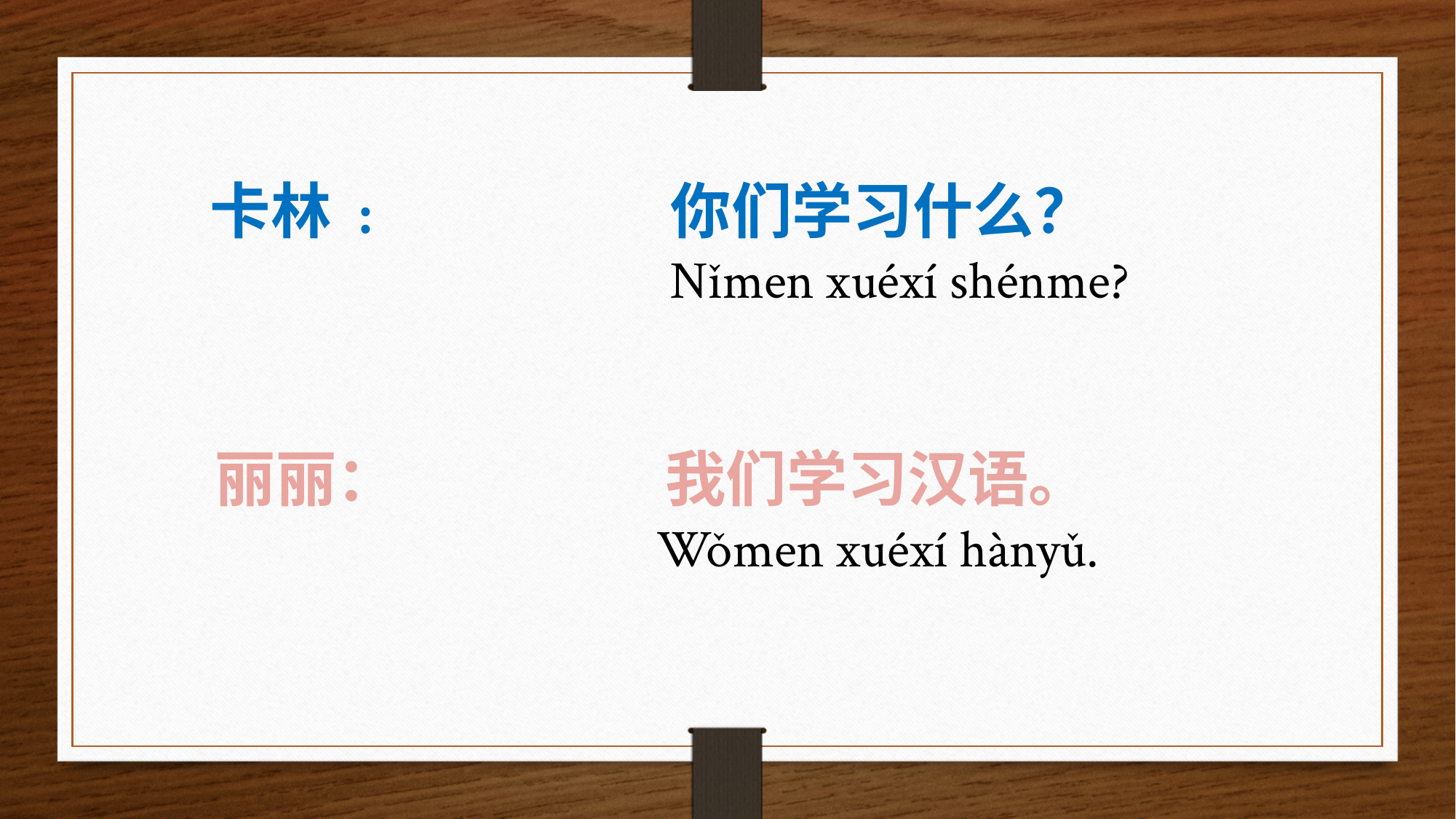

卡林 :
你们学习什么？
Nǐmen xuéxí shénme?
丽丽：
我们学习汉语。
Wǒmen xuéxí hànyǔ.